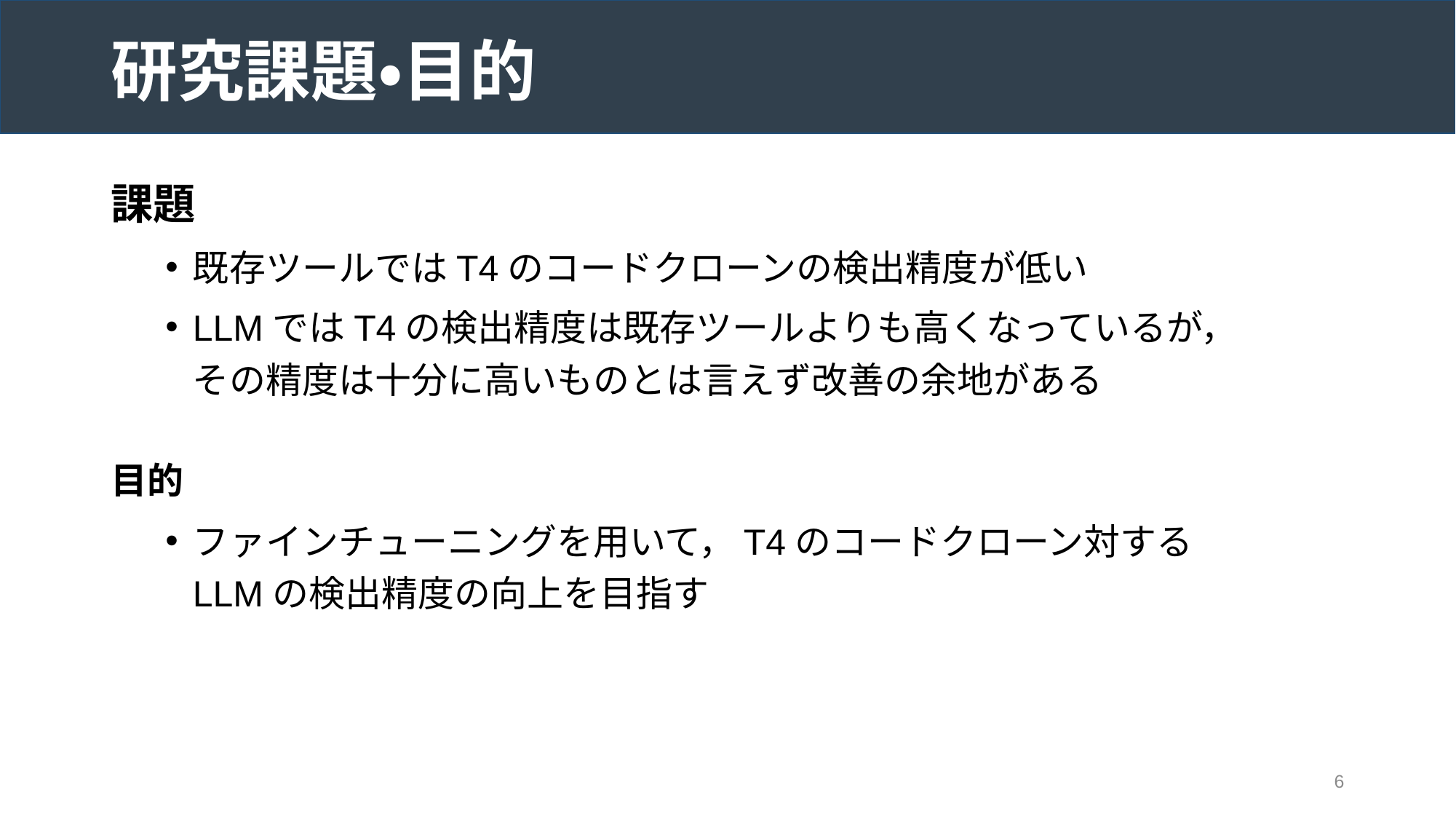

# 研究課題・目的
課題
既存ツールではT4のコードクローンの検出精度が低い
LLMではT4の検出精度は既存ツールよりも高くなっているが，
その精度は十分に高いものとは言えず改善の余地がある

目的
ファインチューニングを用いて，T4のコードクローン対する
LLMの検出精度の向上を目指す
6